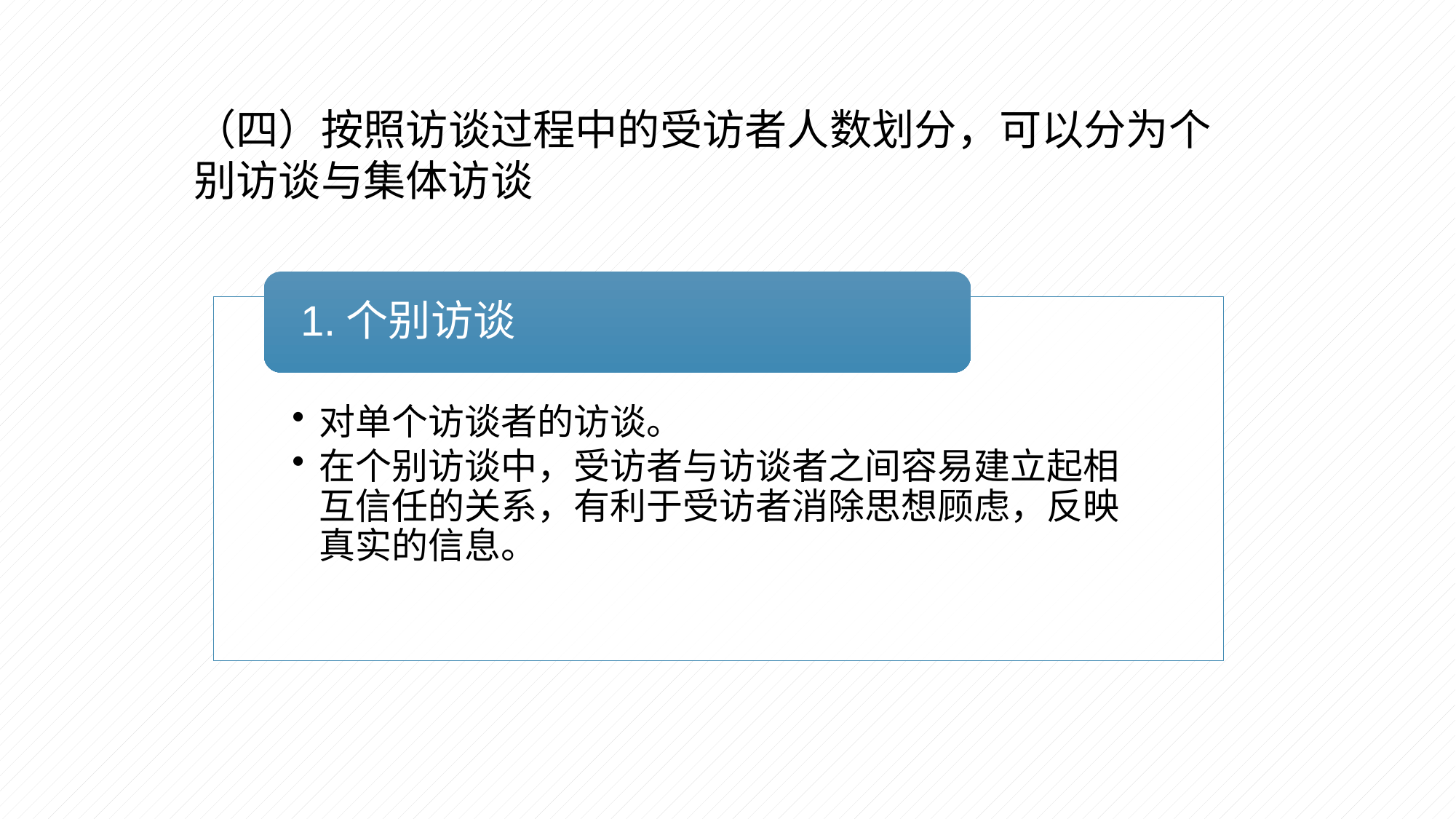

（四）按照访谈过程中的受访者人数划分，可以分为个别访谈与集体访谈
对单个访谈者的访谈。
在个别访谈中，受访者与访谈者之间容易建立起相互信任的关系，有利于受访者消除思想顾虑，反映真实的信息。
1.个别访谈